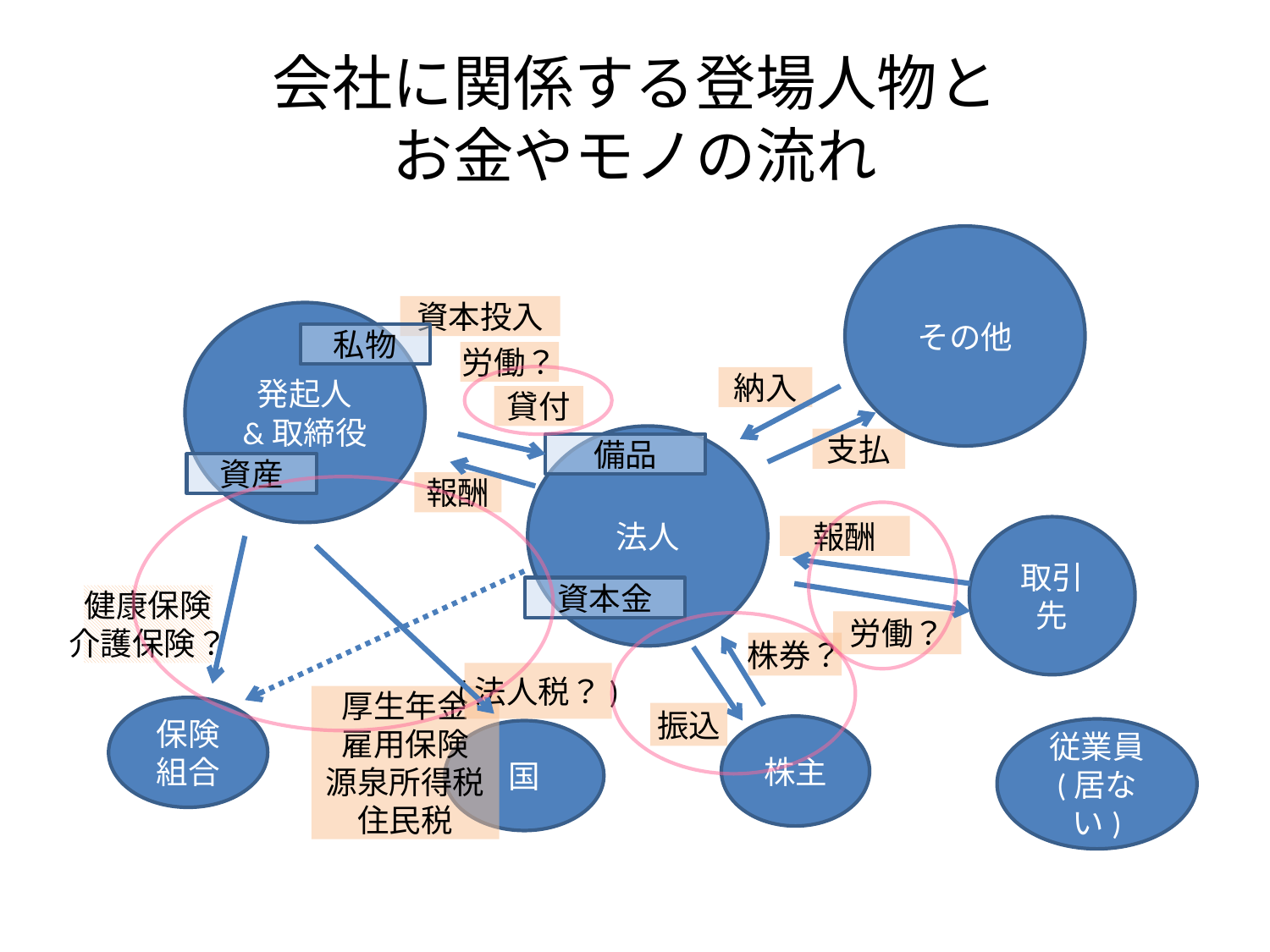

# 会社に関係する登場人物と お金やモノの流れ

その他
資本投入
発起人
&取締役
私物
労働？

納入
貸付
法人
支払
備品
資産
報酬

報酬
取引先
資本金
健康保険
介護保険？
労働？

株券？
(法人税？)
厚生年金
雇用保険
源泉所得税
住民税
保険組合
振込
株主
従業員
(居ない)
国